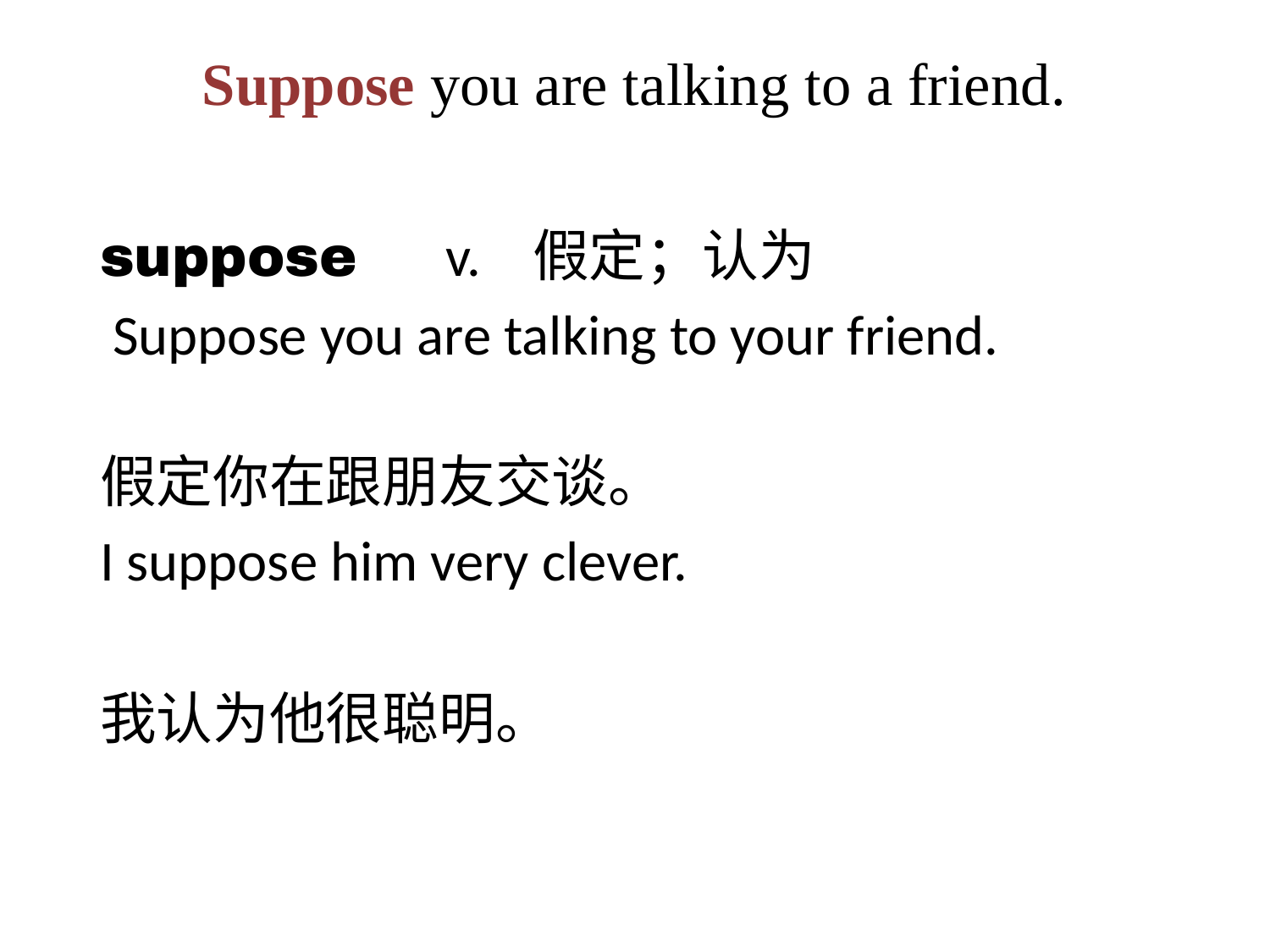

# Suppose you are talking to a friend.
suppose      v.   假定；认为
 Suppose you are talking to your friend.
假定你在跟朋友交谈。
I suppose him very clever.

我认为他很聪明。